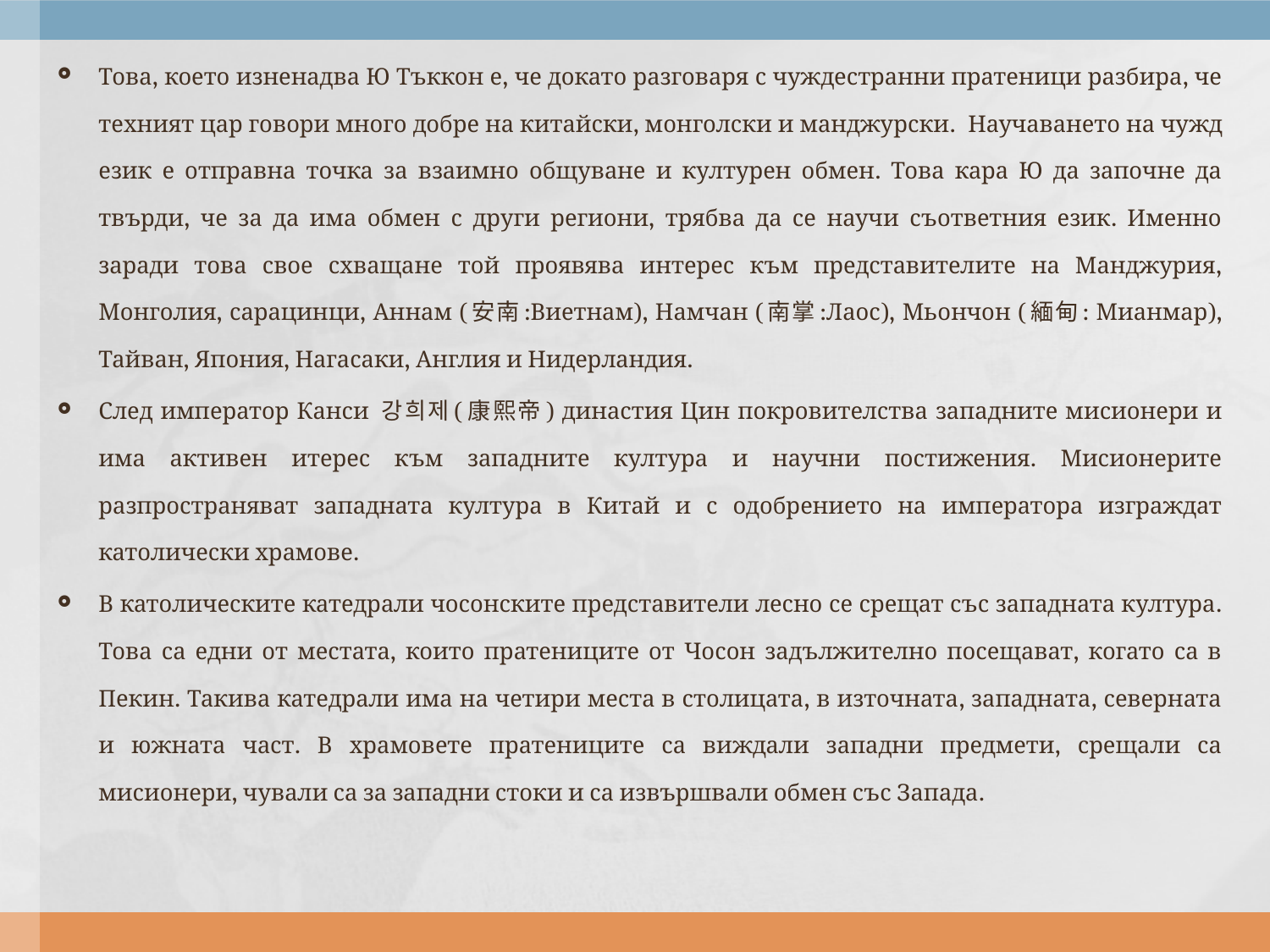

Това, което изненадва Ю Тъккон е, че докато разговаря с чуждестранни пратеници разбира, че техният цар говори много добре на китайски, монголски и манджурски.  Научаването на чужд език е отправна точка за взаимно общуване и културен обмен. Това кара Ю да започне да твърди, че за да има обмен с други региони, трябва да се научи съответния език. Именно заради това свое схващане той проявява интерес към представителите на Манджурия, Монголия, сарацинци, Аннам (安南:Виетнам), Намчан (南掌:Лаос), Мьончон (緬甸: Мианмар), Тайван, Япония, Нагасаки, Англия и Нидерландия.
След император Канси 강희제(康熙帝) династия Цин покровителства западните мисионери и има активен итерес към западните култура и научни постижения. Мисионерите разпространяват западната култура в Китай и с одобрението на императора изграждат католически храмове.
В католическите катедрали чосонските представители лесно се срещат със западната култура. Това са едни от местата, които пратениците от Чосон задължително посещават, когато са в Пекин. Такива катедрали има на четири места в столицата, в източната, западната, северната и южната част. В храмовете пратениците са виждали западни предмети, срещали са мисионери, чували са за западни стоки и са извършвали обмен със Запада.